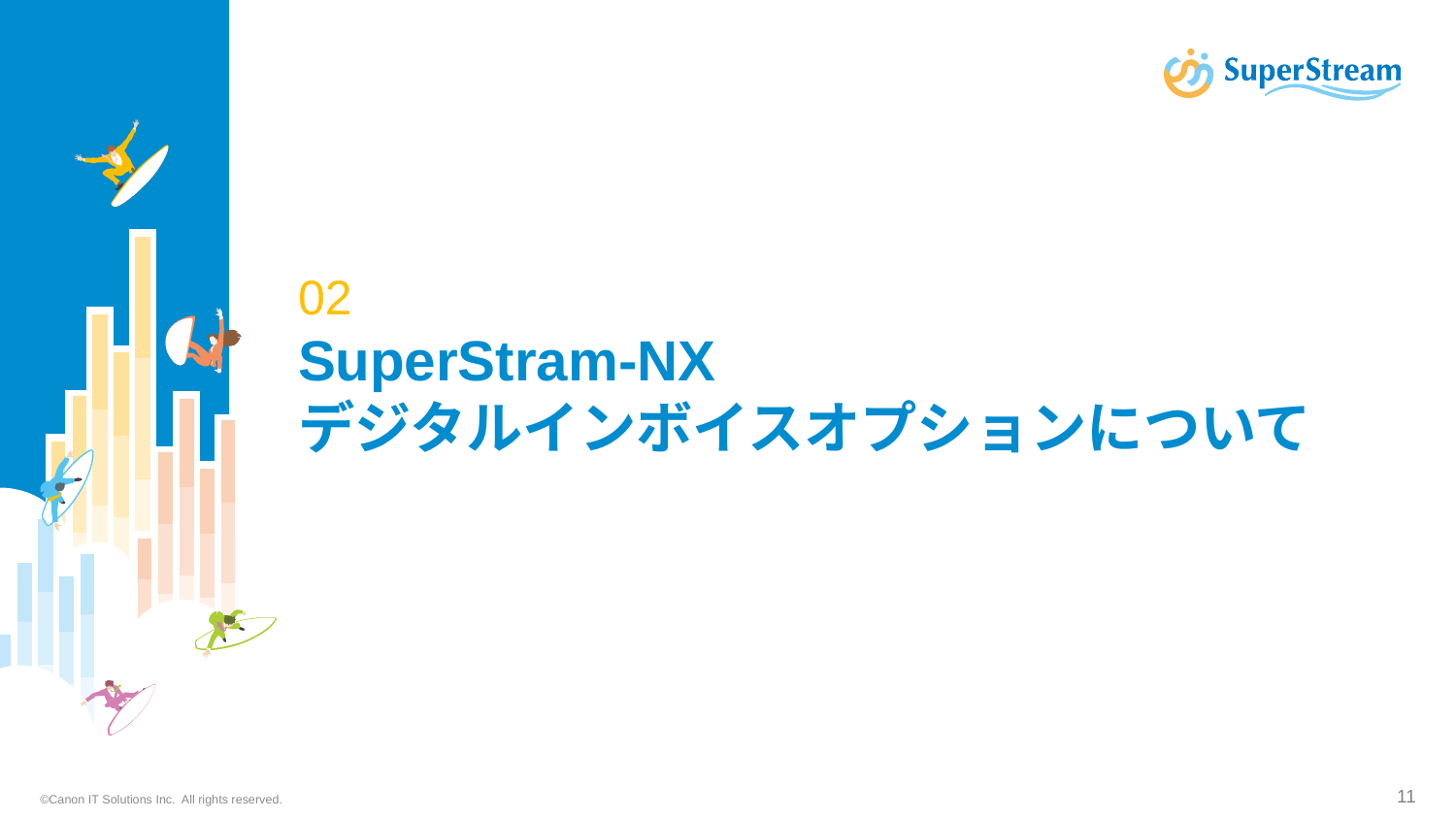

# 02 SuperStram-NX デジタルインボイスオプションについて
©Canon IT Solutions Inc.  All rights reserved.
11